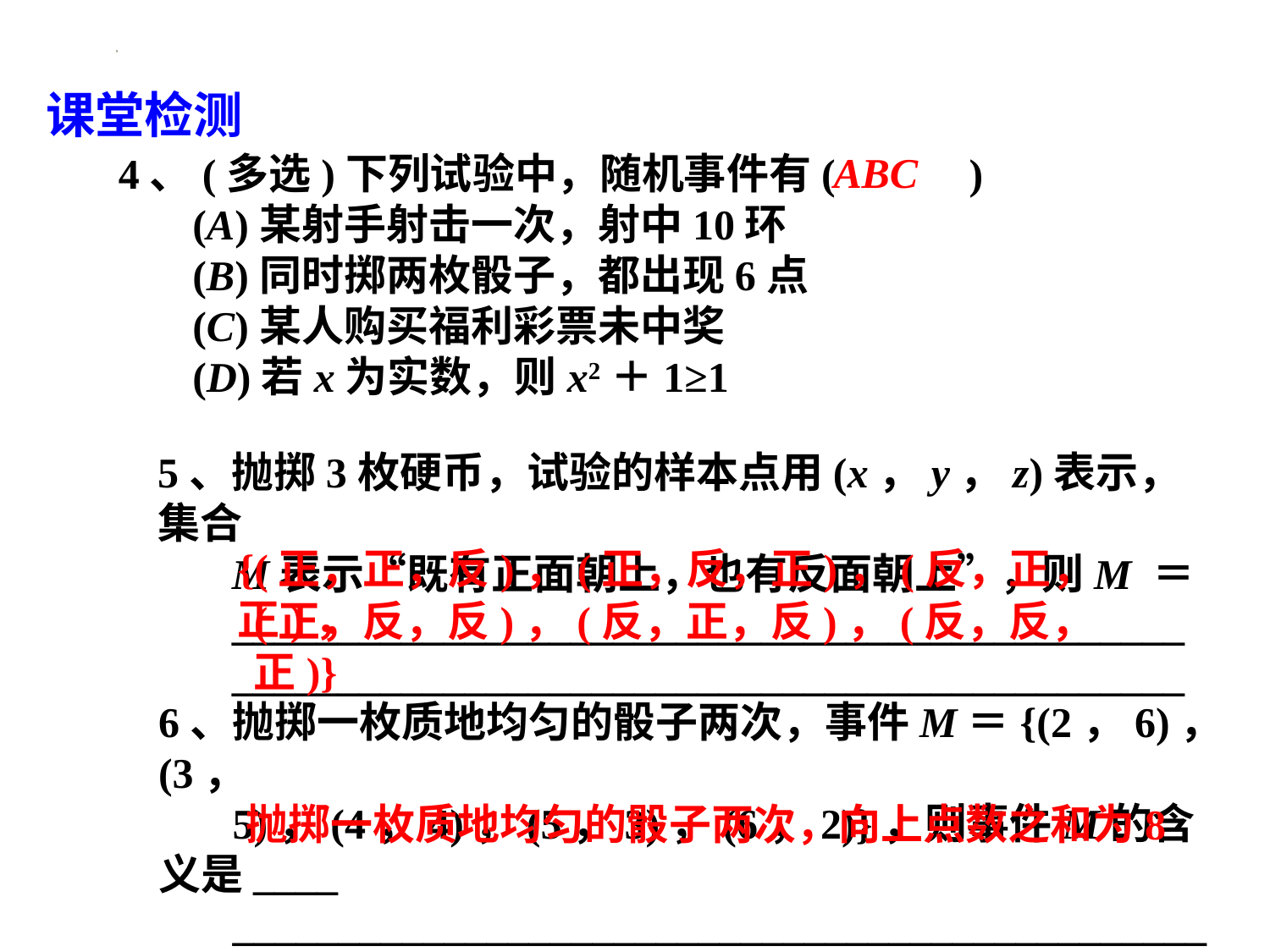

课堂检测
ABC
4、(多选)下列试验中，随机事件有(　　   )
       (A)某射手射击一次，射中10环
       (B)同时掷两枚骰子，都出现6点
       (C)某人购买福利彩票未中奖
       (D)若x为实数，则x2＋1≥1
5、抛掷3枚硬币，试验的样本点用(x，y，z)表示，集合
       M表示“既有正面朝上，也有反面朝上”，则M ＝
       _____________________________________________
       _____________________________________________
{(正，正，反)，(正，反，正)，(反，正，正)，
(正，反，反)，(反，正，反)，(反，反，正)}
6、抛掷一枚质地均匀的骰子两次，事件M＝{(2，6)，(3，
       5)，(4，4)，(5，3)，(6，2)}，则事件M的含义是____
       ______________________________________________
抛掷一枚质地均匀的骰子两次，向上点数之和为8